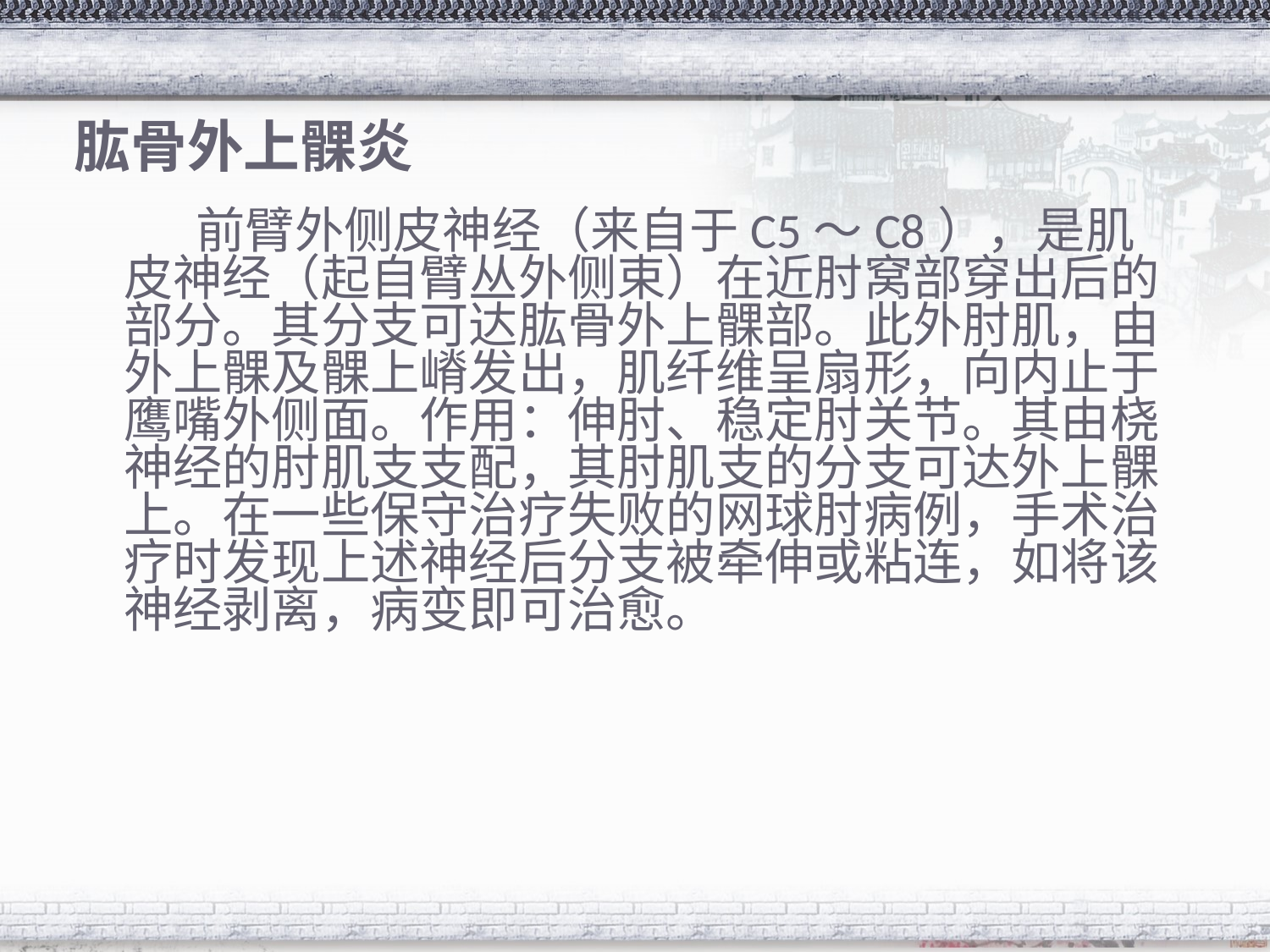

# 肱骨外上髁炎
          前臂外侧皮神经（来自于C5～C8），是肌皮神经（起自臂丛外侧束）在近肘窝部穿出后的部分。其分支可达肱骨外上髁部。此外肘肌，由外上髁及髁上嵴发出，肌纤维呈扇形，向内止于鹰嘴外侧面。作用：伸肘、稳定肘关节。其由桡神经的肘肌支支配，其肘肌支的分支可达外上髁上。在一些保守治疗失败的网球肘病例，手术治疗时发现上述神经后分支被牵伸或粘连，如将该神经剥离，病变即可治愈。